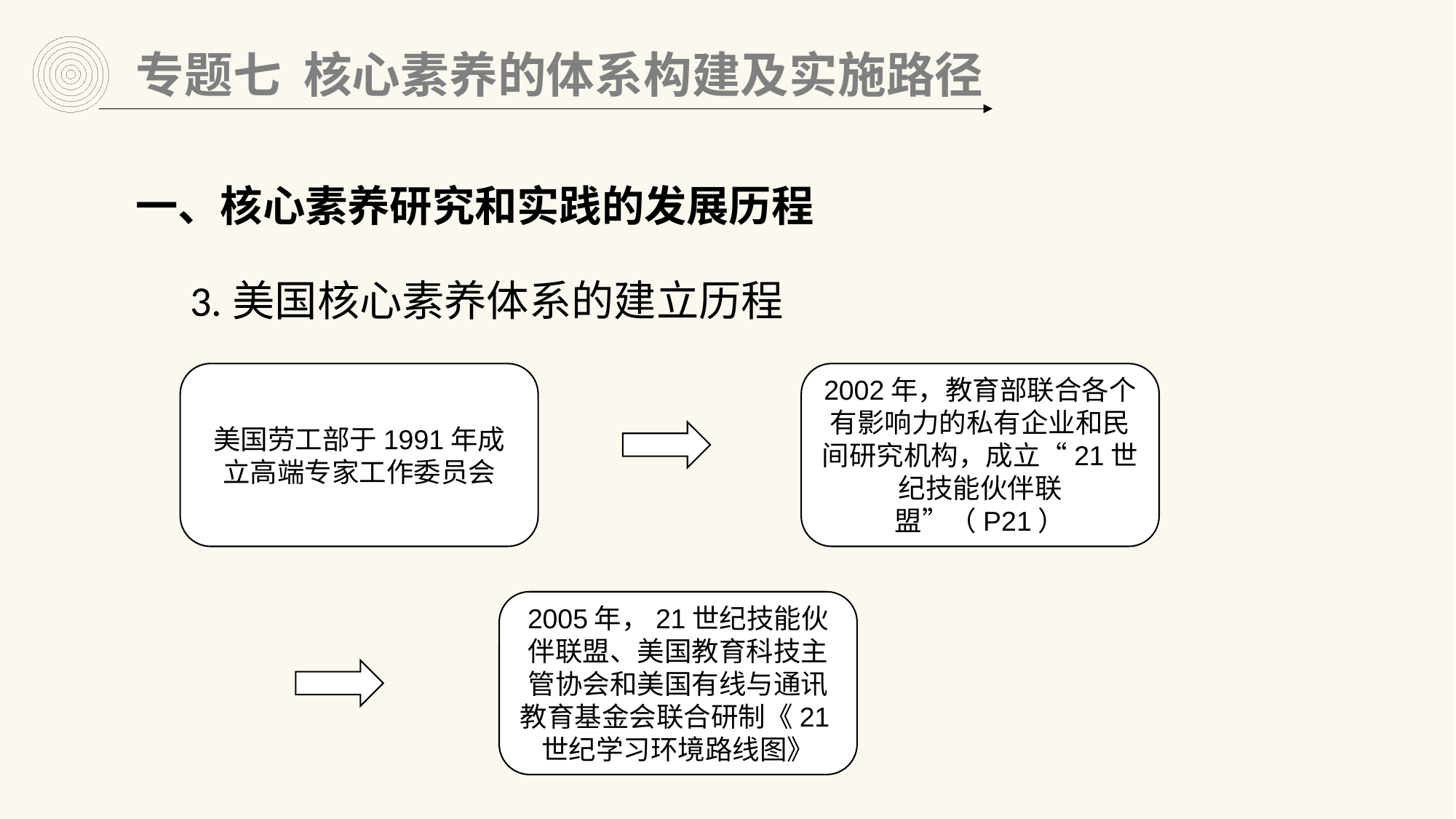

专题七  核心素养的体系构建及实施路径
一、核心素养研究和实践的发展历程
3.美国核心素养体系的建立历程

美国劳工部于1991年成立高端专家工作委员会
2002年，教育部联合各个有影响力的私有企业和民间研究机构，成立“21世纪技能伙伴联盟”（P21）

2005年，21世纪技能伙伴联盟、美国教育科技主管协会和美国有线与通讯教育基金会联合研制《21世纪学习环境路线图》